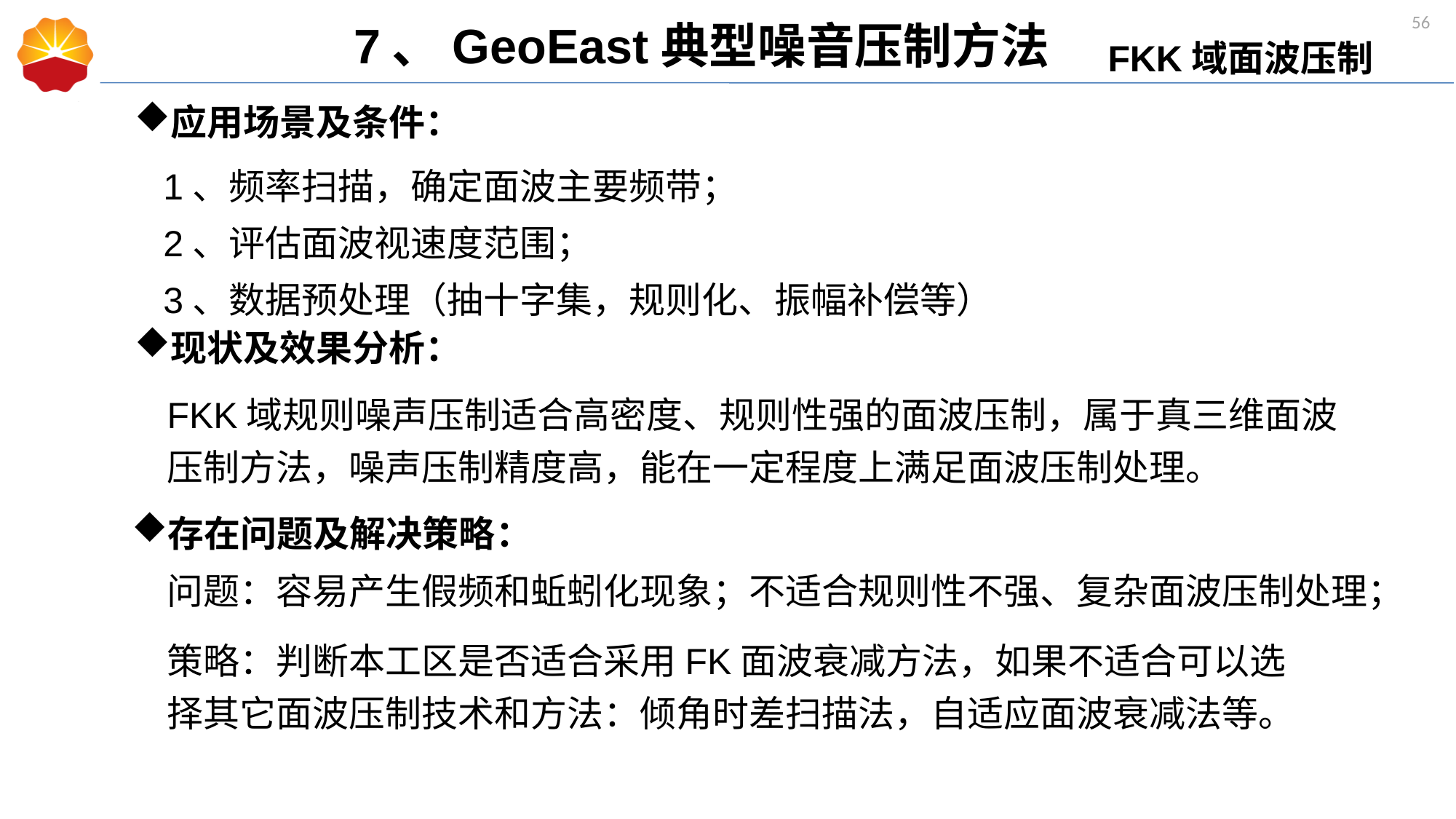

7、GeoEast典型噪音压制方法
FKK域面波压制
应用场景及条件：
1、频率扫描，确定面波主要频带；
2、评估面波视速度范围；
3、数据预处理（抽十字集，规则化、振幅补偿等）
现状及效果分析：
FKK域规则噪声压制适合高密度、规则性强的面波压制，属于真三维面波压制方法，噪声压制精度高，能在一定程度上满足面波压制处理。
存在问题及解决策略：
问题：容易产生假频和蚯蚓化现象；不适合规则性不强、复杂面波压制处理；
策略：判断本工区是否适合采用FK面波衰减方法，如果不适合可以选择其它面波压制技术和方法：倾角时差扫描法，自适应面波衰减法等。